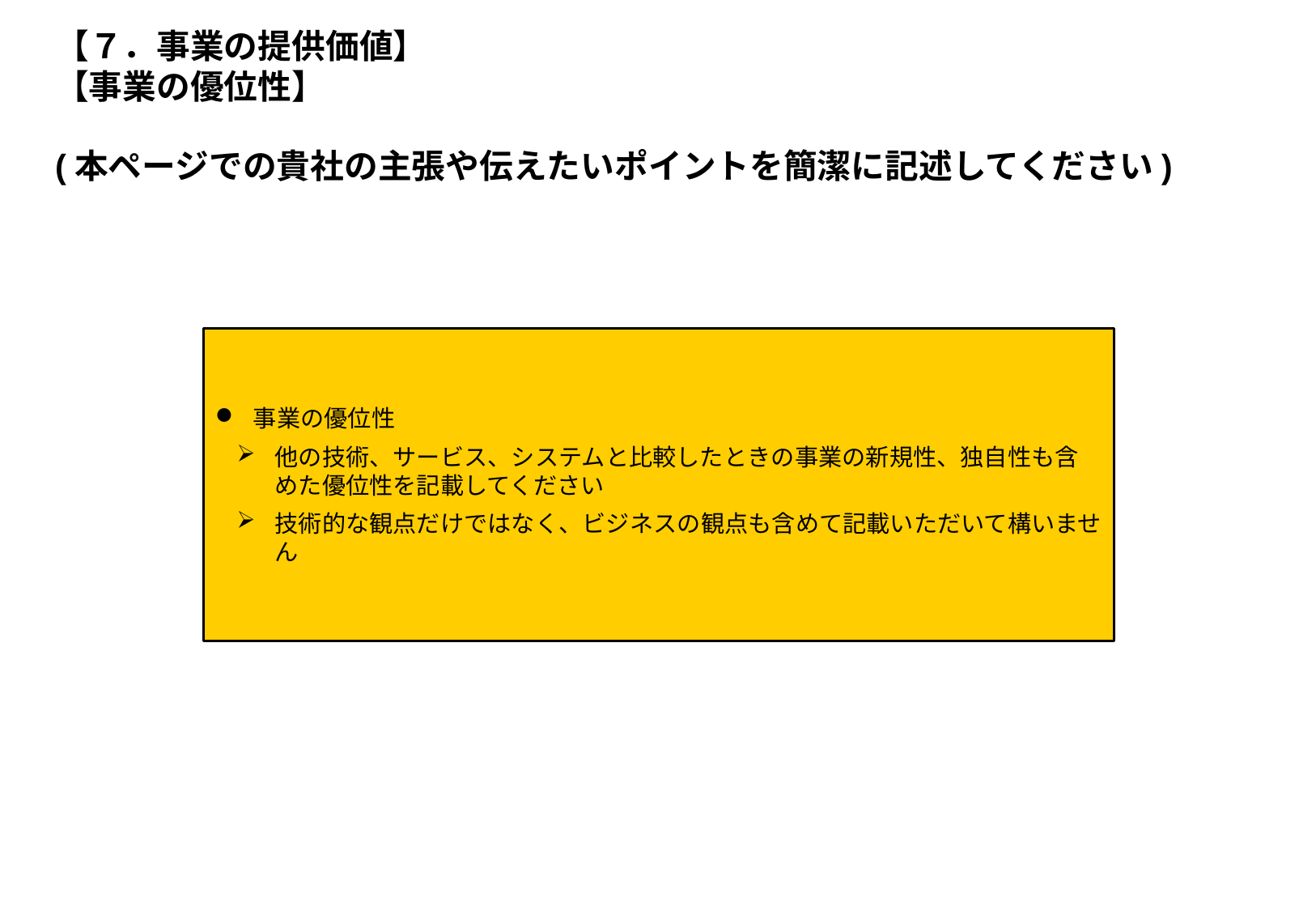

# 【７．事業の提供価値】 【事業の優位性】
(本ページでの貴社の主張や伝えたいポイントを簡潔に記述してください)
事業の優位性
他の技術、サービス、システムと比較したときの事業の新規性、独自性も含めた優位性を記載してください
技術的な観点だけではなく、ビジネスの観点も含めて記載いただいて構いません